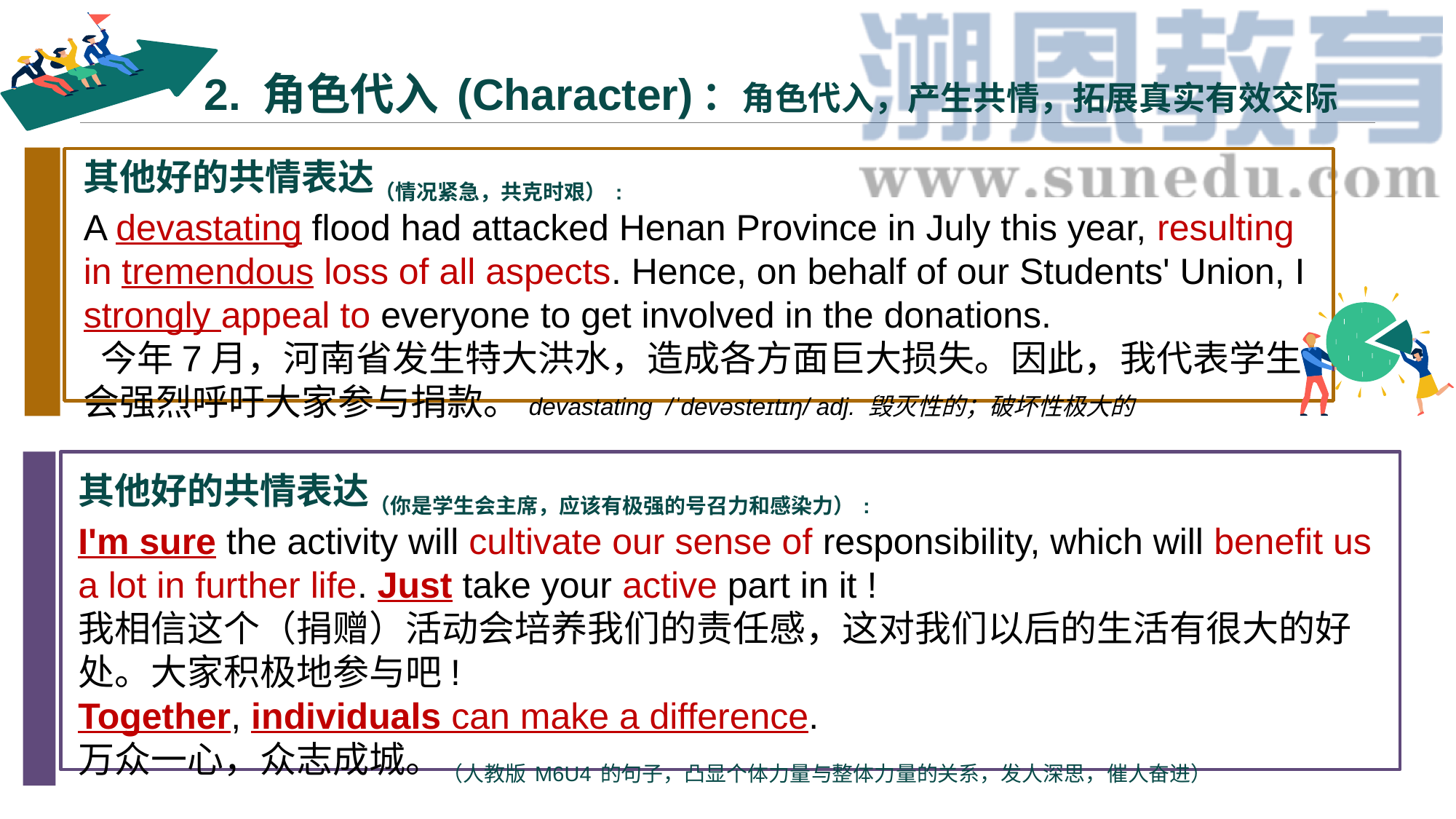

# 2. 角色代入 (Character)：角色代入，产生共情，拓展真实有效交际

其他好的共情表达（情况紧急，共克时艰）:
A devastating flood had attacked Henan Province in July this year, resulting in tremendous loss of all aspects. Hence, on behalf of our Students' Union, I strongly appeal to everyone to get involved in the donations.
 今年7月，河南省发生特大洪水，造成各方面巨大损失。因此，我代表学生会强烈呼吁大家参与捐款。devastating  /ˈdevəsteɪtɪŋ/ adj. 毁灭性的；破坏性极大的

其他好的共情表达（你是学生会主席，应该有极强的号召力和感染力）:
I'm sure the activity will cultivate our sense of responsibility, which will benefit us a lot in further life. Just take your active part in it !
我相信这个（捐赠）活动会培养我们的责任感，这对我们以后的生活有很大的好处。大家积极地参与吧!
Together, individuals can make a difference.
万众一心，众志成城。（人教版M6U4的句子，凸显个体力量与整体力量的关系，发人深思，催人奋进）
15